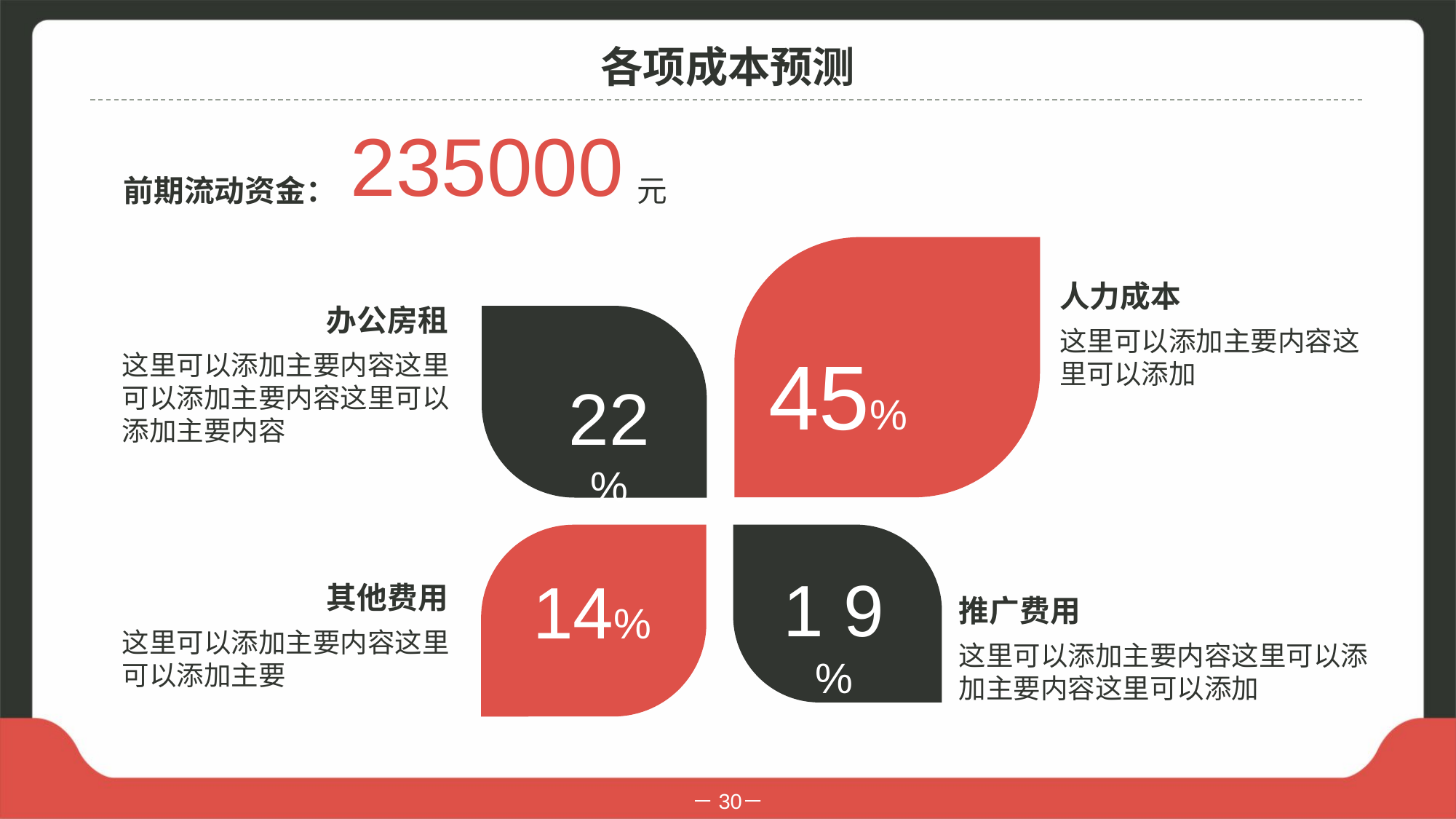

各项成本预测
235000
前期流动资金：
元

人力成本
办公房租

这里可以添加主要内容这里可以添加
45%
这里可以添加主要内容这里可以添加主要内容这里可以添加主要内容
22%

1 9 %
14%
其他费用
推广费用
这里可以添加主要内容这里可以添加主要
这里可以添加主要内容这里可以添加主要内容这里可以添加